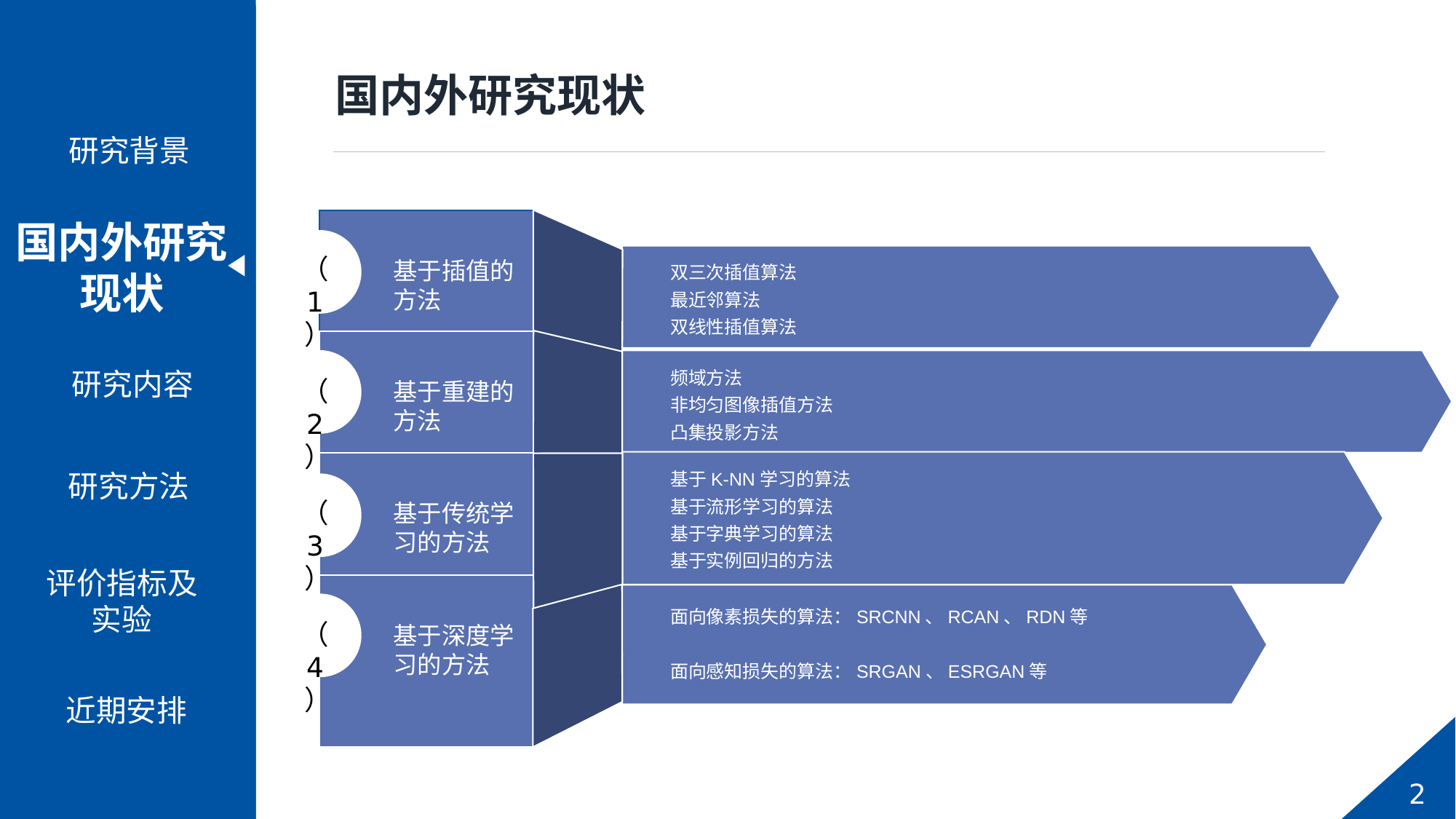

研究背景

PPT模板下载：www.1ppt.com/moban/     行业PPT模板：www.1ppt.com/hangye/
节日PPT模板：www.1ppt.com/jieri/           PPT素材下载：www.1ppt.com/sucai/
PPT背景图片：www.1ppt.com/beijing/      PPT图表下载：www.1ppt.com/tubiao/
优秀PPT下载：www.1ppt.com/xiazai/        PPT教程： www.1ppt.com/powerpoint/
Word教程： www.1ppt.com/word/              Excel教程：www.1ppt.com/excel/
资料下载：www.1ppt.com/ziliao/                PPT课件下载：www.1ppt.com/kejian/
范文下载：www.1ppt.com/fanwen/             试卷下载：www.1ppt.com/shiti/
教案下载：www.1ppt.com/jiaoan/        PPT论坛：www.1ppt.cn

国内外研究现状

研究思路
研究内容

创新点

研究背景

PPT模板下载：www.1ppt.com/moban/     行业PPT模板：www.1ppt.com/hangye/
节日PPT模板：www.1ppt.com/jieri/           PPT素材下载：www.1ppt.com/sucai/
PPT背景图片：www.1ppt.com/beijing/      PPT图表下载：www.1ppt.com/tubiao/
优秀PPT下载：www.1ppt.com/xiazai/        PPT教程： www.1ppt.com/powerpoint/
Word教程： www.1ppt.com/word/              Excel教程：www.1ppt.com/excel/
资料下载：www.1ppt.com/ziliao/                PPT课件下载：www.1ppt.com/kejian/
范文下载：www.1ppt.com/fanwen/             试卷下载：www.1ppt.com/shiti/
教案下载：www.1ppt.com/jiaoan/        PPT论坛：www.1ppt.cn

国内外研究现状

研究内容

研究方法
国内外研究现状

（1）
双三次插值算法
最近邻算法
双线性插值算法
基于插值的方法

频域方法
非均匀图像插值方法
凸集投影方法
（2）
基于重建的方法

基于K-NN学习的算法
基于流形学习的算法
基于字典学习的算法
基于实例回归的方法

（3）
基于传统学习的方法

评价指标及实验

面向像素损失的算法：SRCNN、RCAN、RDN等

面向感知损失的算法：SRGAN、ESRGAN等
（4）
基于深度学习的方法

近期安排
2